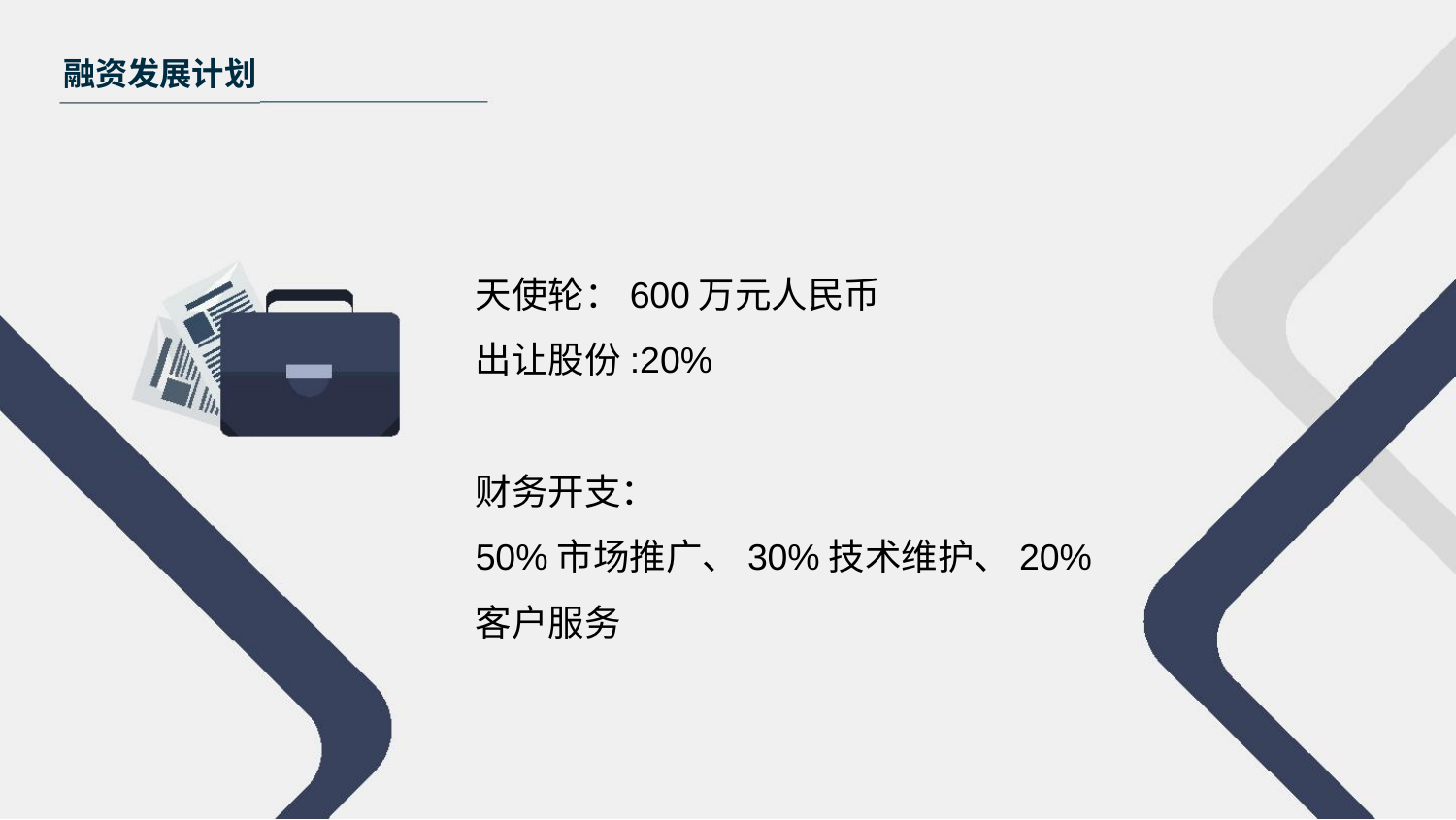

融资发展计划
天使轮：600万元人民币
出让股份:20%
财务开支：
50%市场推广、30%技术维护、20%
客户服务